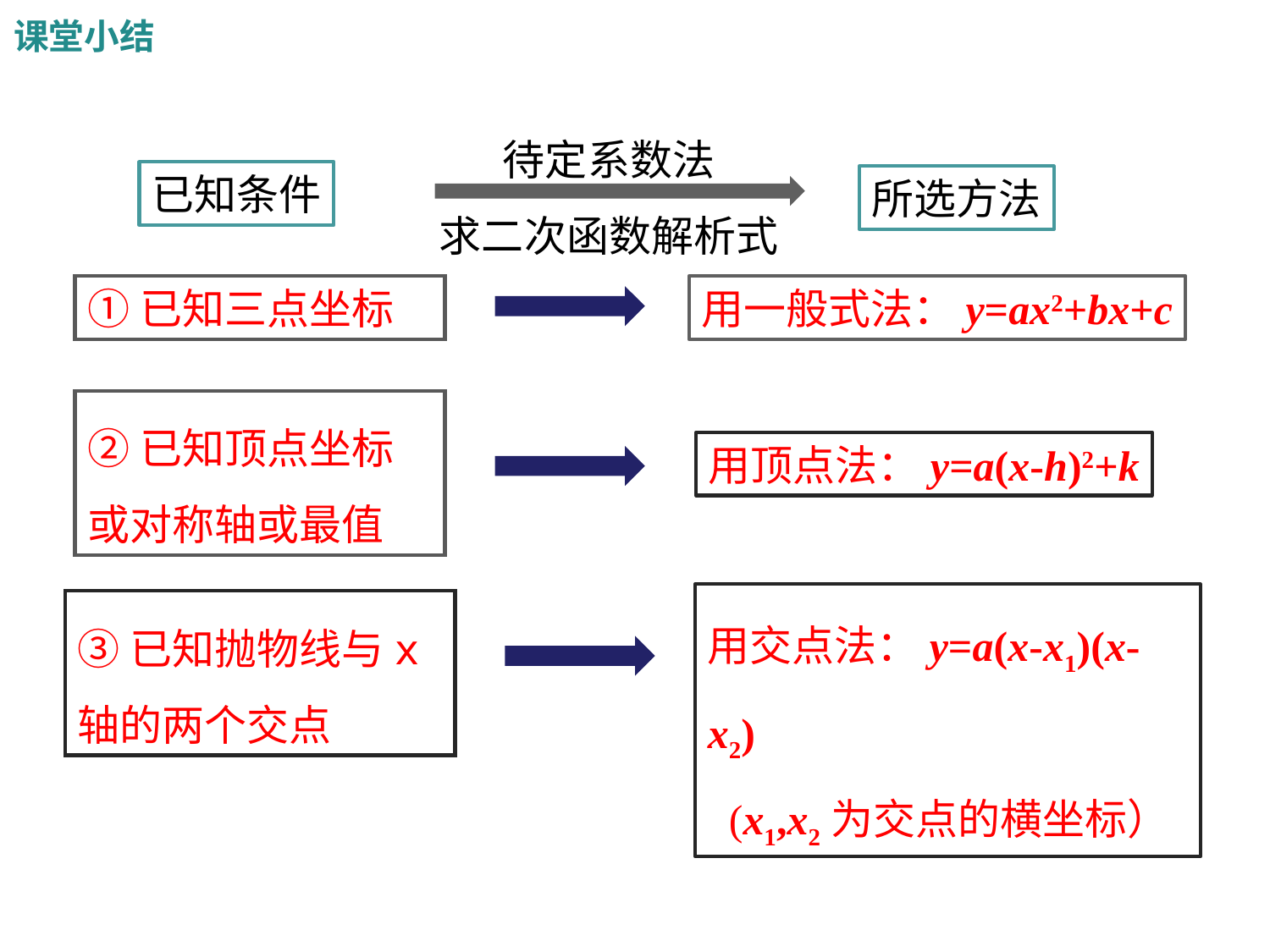

课堂小结
待定系数法
求二次函数解析式
已知条件
所选方法

①已知三点坐标
用一般式法：y=ax2+bx+c

②已知顶点坐标或对称轴或最值
用顶点法：y=a(x-h)2+k

用交点法：y=a(x-x1)(x-x2)
  (x1,x2为交点的横坐标）
③已知抛物线与x轴的两个交点